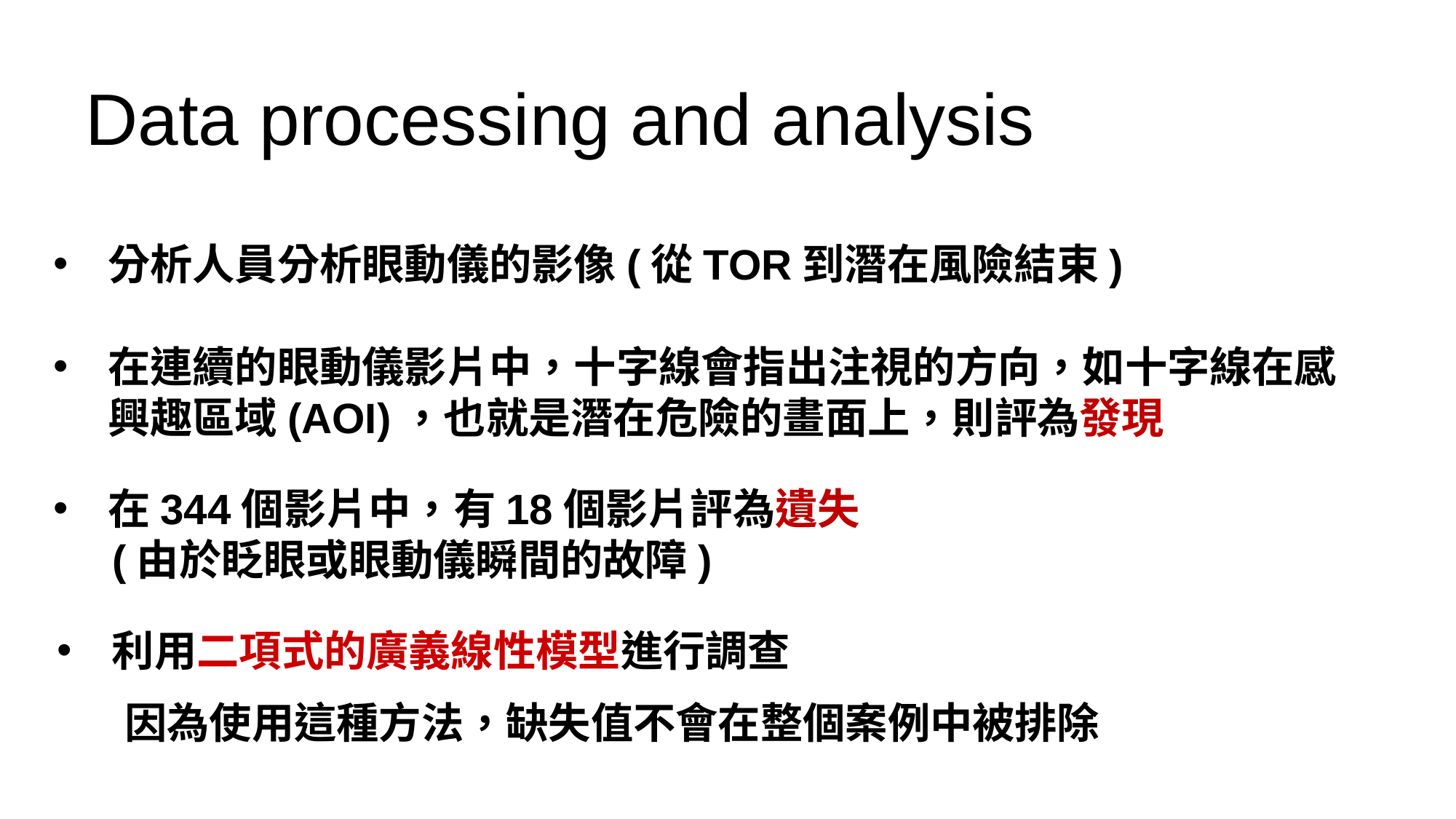

Data processing and analysis
分析人員分析眼動儀的影像(從TOR到潛在風險結束)
在連續的眼動儀影片中，十字線會指出注視的方向，如十字線在感興趣區域(AOI)，也就是潛在危險的畫面上，則評為發現
在344個影片中，有18個影片評為遺失
     (由於眨眼或眼動儀瞬間的故障)
利用二項式的廣義線性模型進行調查
因為使用這種方法，缺失值不會在整個案例中被排除